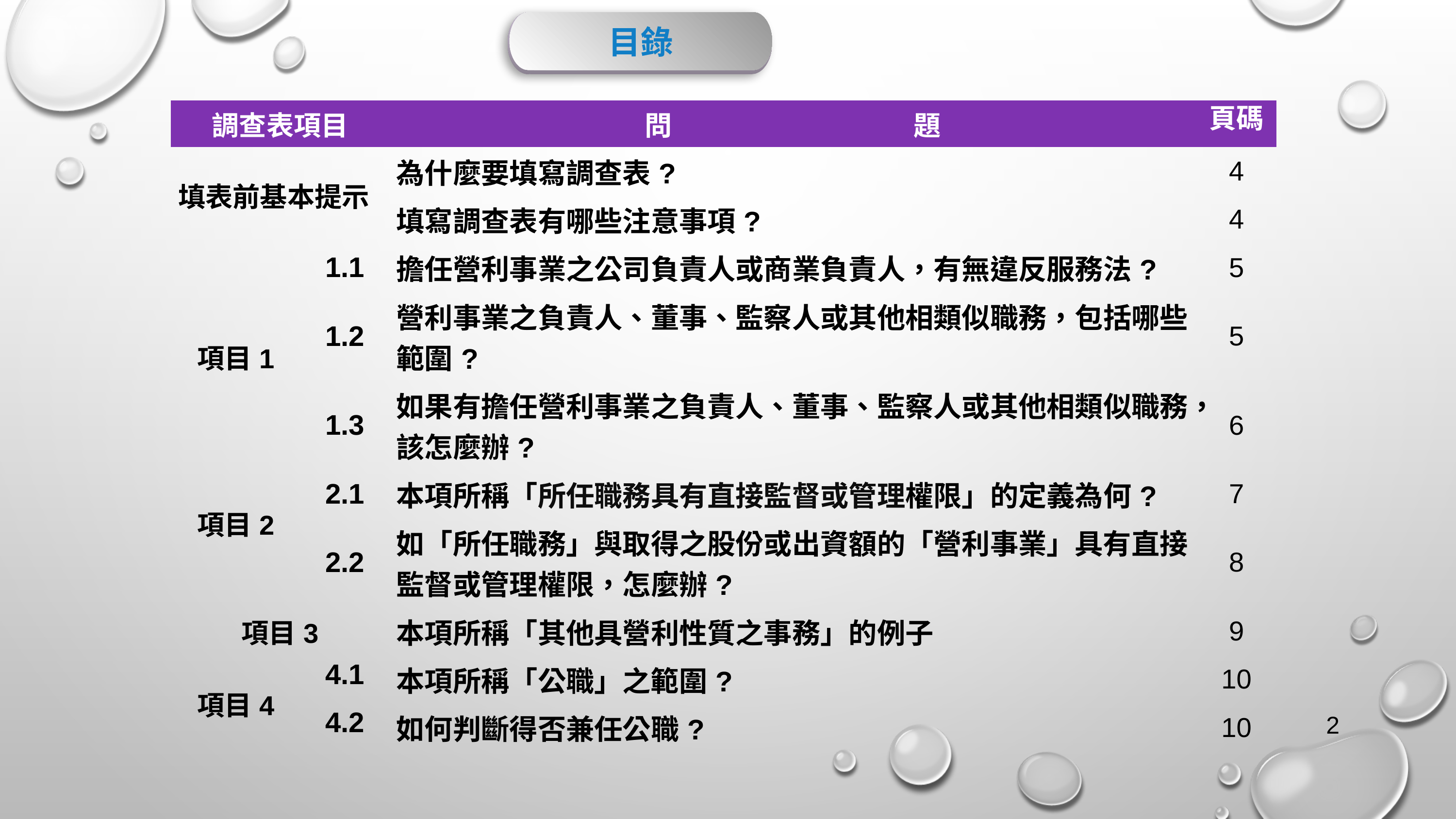

目錄
| 調查表項目 |  | 問 題 | 頁碼 |
| --- | --- | --- | --- |
| 填表前基本提示 |  | 為什麼要填寫調查表? | 4 |
|  |  | 填寫調查表有哪些注意事項? | 4 |
| 項目1 | 1.1 | 擔任營利事業之公司負責人或商業負責人，有無違反服務法? | 5 |
|  | 1.2 | 營利事業之負責人、董事、監察人或其他相類似職務，包括哪些範圍? | 5 |
|  | 1.3 | 如果有擔任營利事業之負責人、董事、監察人或其他相類似職務，該怎麼辦? | 6 |
| 項目2 | 2.1 | 本項所稱「所任職務具有直接監督或管理權限」的定義為何? | 7 |
|  | 2.2 | 如「所任職務」與取得之股份或出資額的「營利事業」具有直接監督或管理權限，怎麼辦? | 8 |
| 項目3 |  | 本項所稱「其他具營利性質之事務」的例子 | 9 |
| 項目4 | 4.1 | 本項所稱「公職」之範圍? | 10 |
|  | 4.2 | 如何判斷得否兼任公職? | 10 |

2